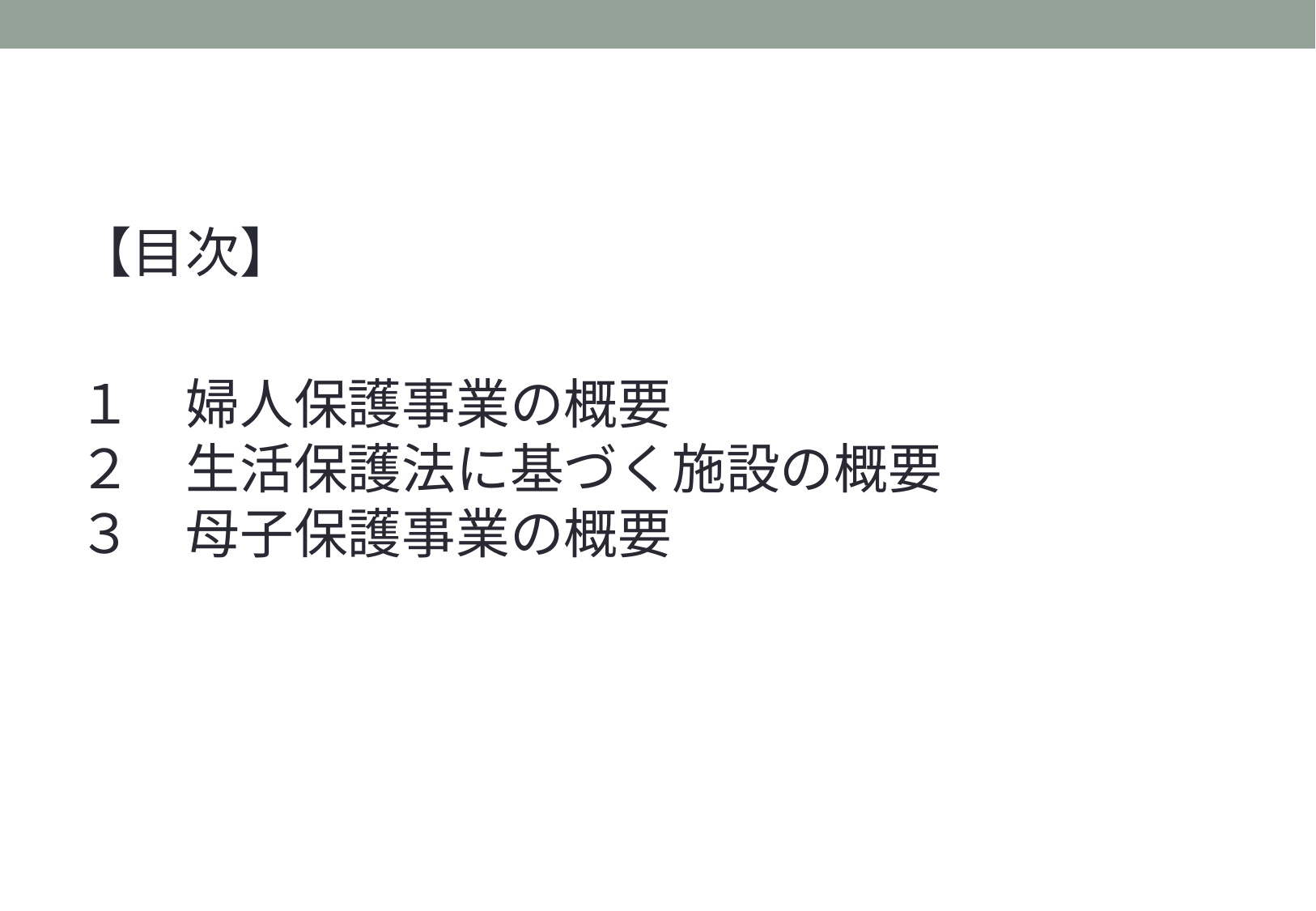

【目次】

１　婦人保護事業の概要　　
２　生活保護法に基づく施設の概要
３　母子保護事業の概要